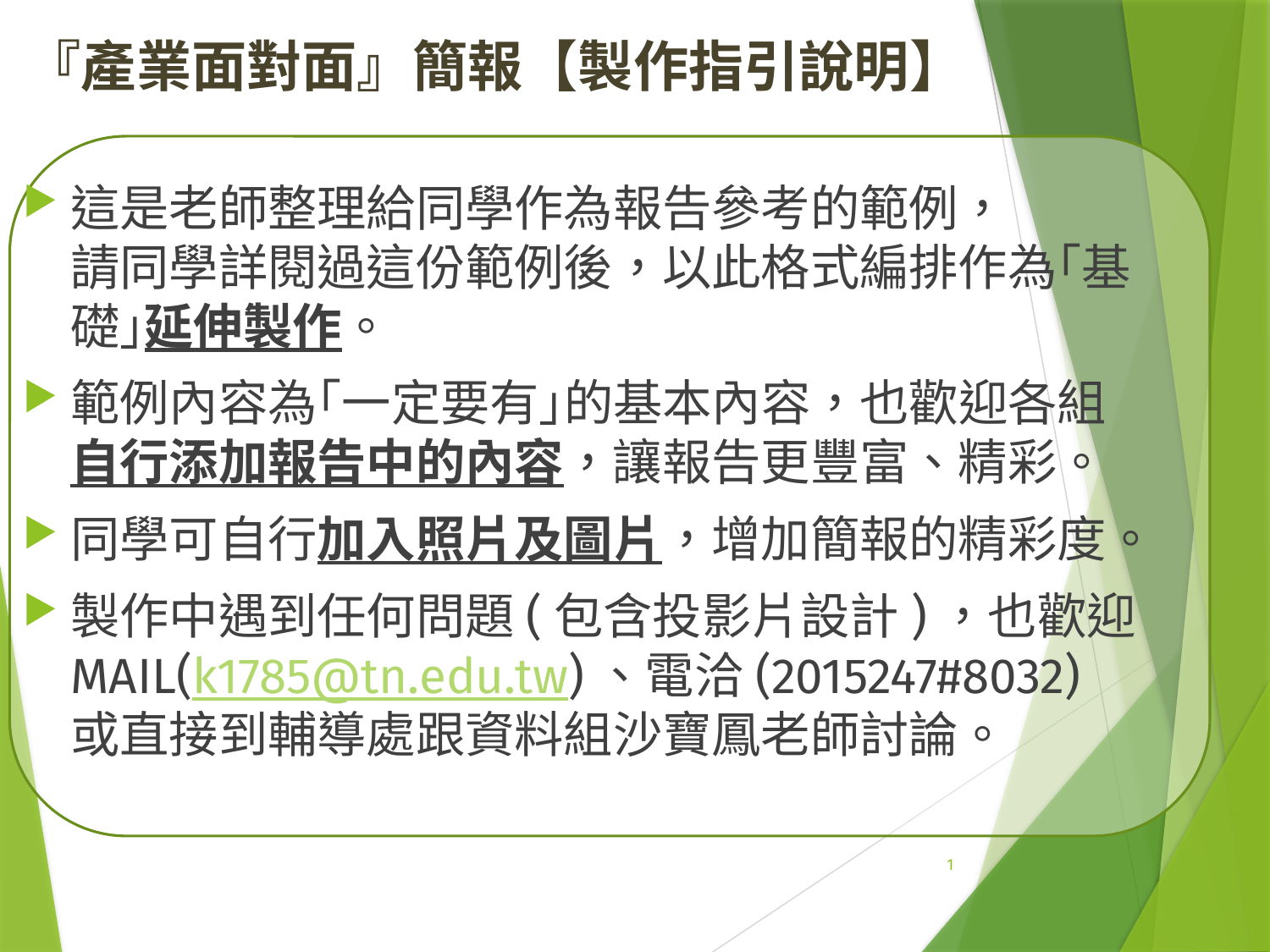

# 『產業面對面』簡報【製作指引說明】

這是老師整理給同學作為報告參考的範例，
請同學詳閱過這份範例後，以此格式編排作為｢基礎｣延伸製作。
範例內容為｢一定要有｣的基本內容，也歡迎各組自行添加報告中的內容，讓報告更豐富、精彩。
同學可自行加入照片及圖片，增加簡報的精彩度。
製作中遇到任何問題(包含投影片設計)，也歡迎MAIL(k1785@tn.edu.tw)、電洽(2015247#8032)或直接到輔導處跟資料組沙寶鳳老師討論。

1